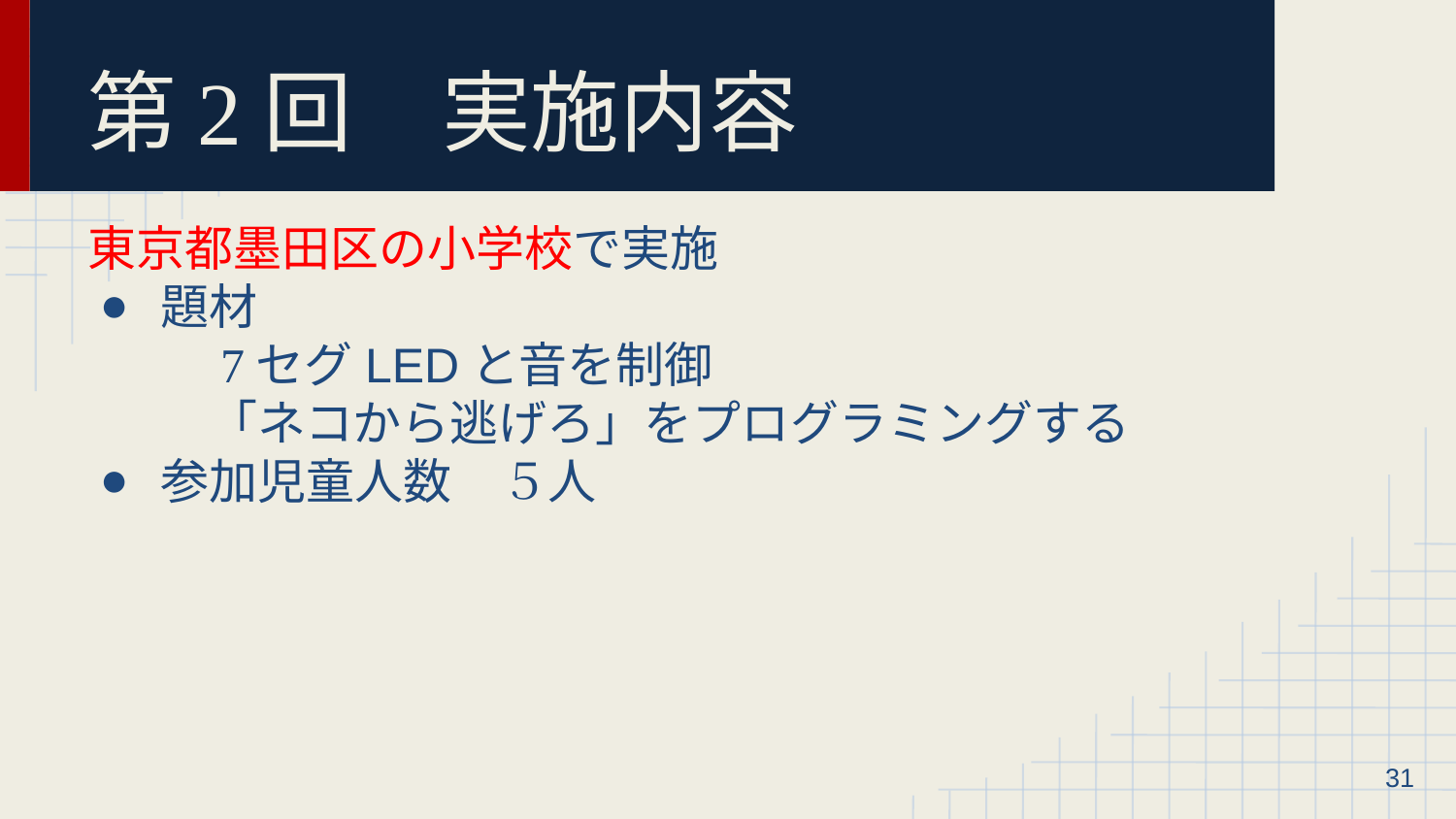

# 第2回　実施内容
東京都墨田区の小学校で実施
題材
　7セグLEDと音を制御
　「ネコから逃げろ」をプログラミングする
参加児童人数　５人

31